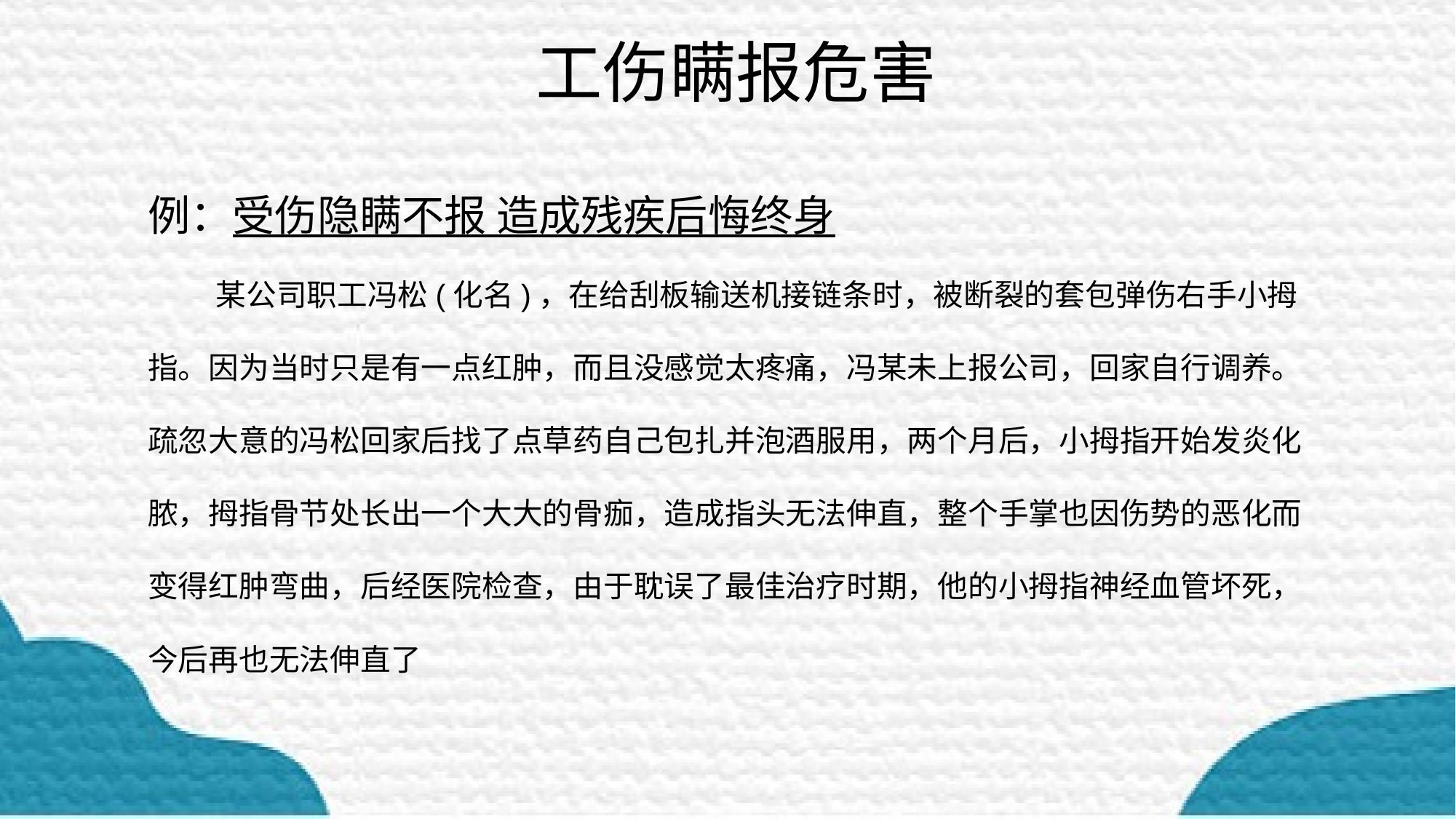

# 工伤瞒报危害
例：受伤隐瞒不报 造成残疾后悔终身
         某公司职工冯松(化名)，在给刮板输送机接链条时，被断裂的套包弹伤右手小拇指。因为当时只是有一点红肿，而且没感觉太疼痛，冯某未上报公司，回家自行调养。疏忽大意的冯松回家后找了点草药自己包扎并泡酒服用，两个月后，小拇指开始发炎化脓，拇指骨节处长出一个大大的骨痂，造成指头无法伸直，整个手掌也因伤势的恶化而变得红肿弯曲，后经医院检查，由于耽误了最佳治疗时期，他的小拇指神经血管坏死，今后再也无法伸直了